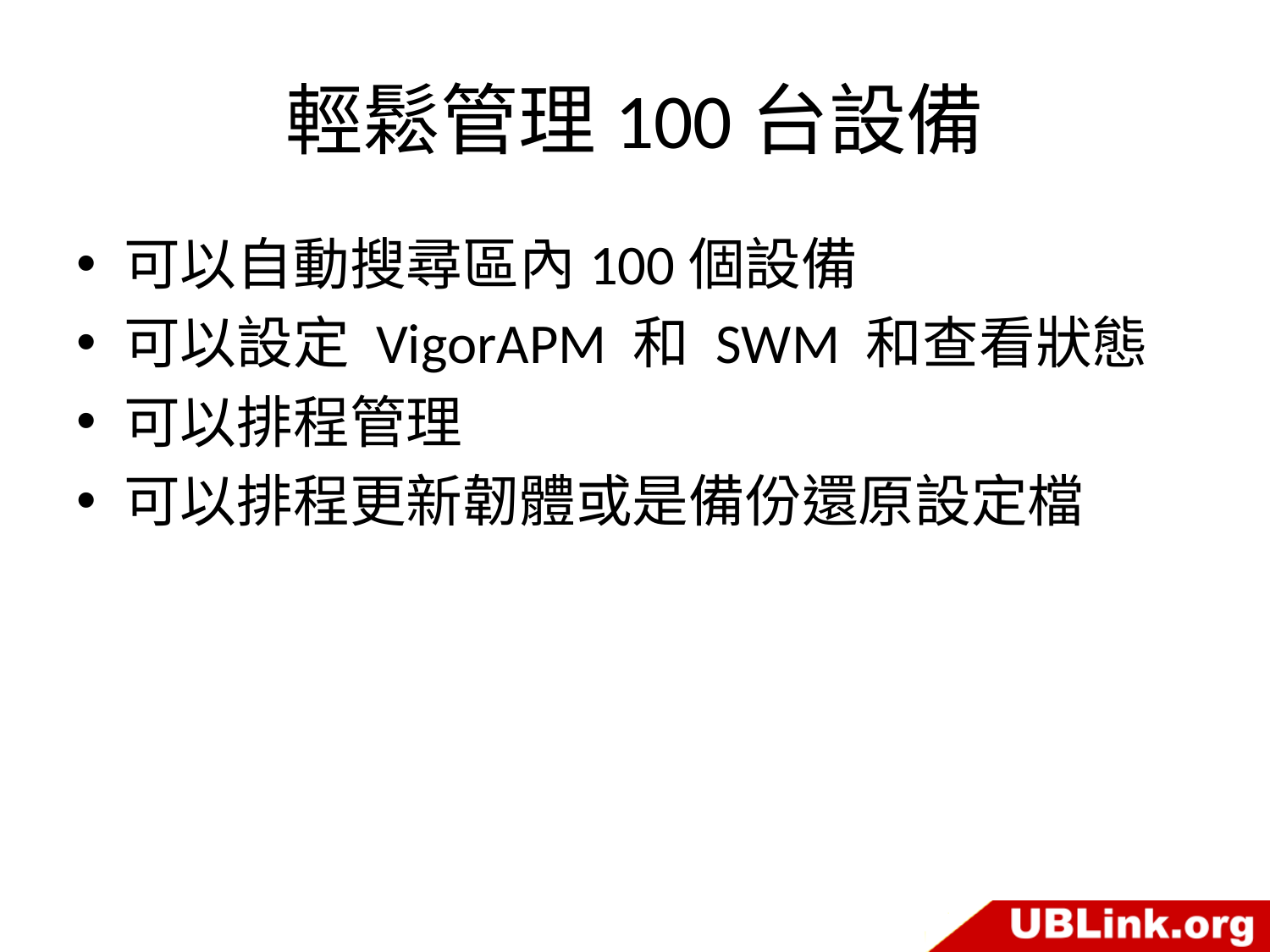

# 輕鬆管理100台設備
可以自動搜尋區內100個設備
可以設定 VigorAPM 和 SWM 和查看狀態
可以排程管理
可以排程更新韌體或是備份還原設定檔